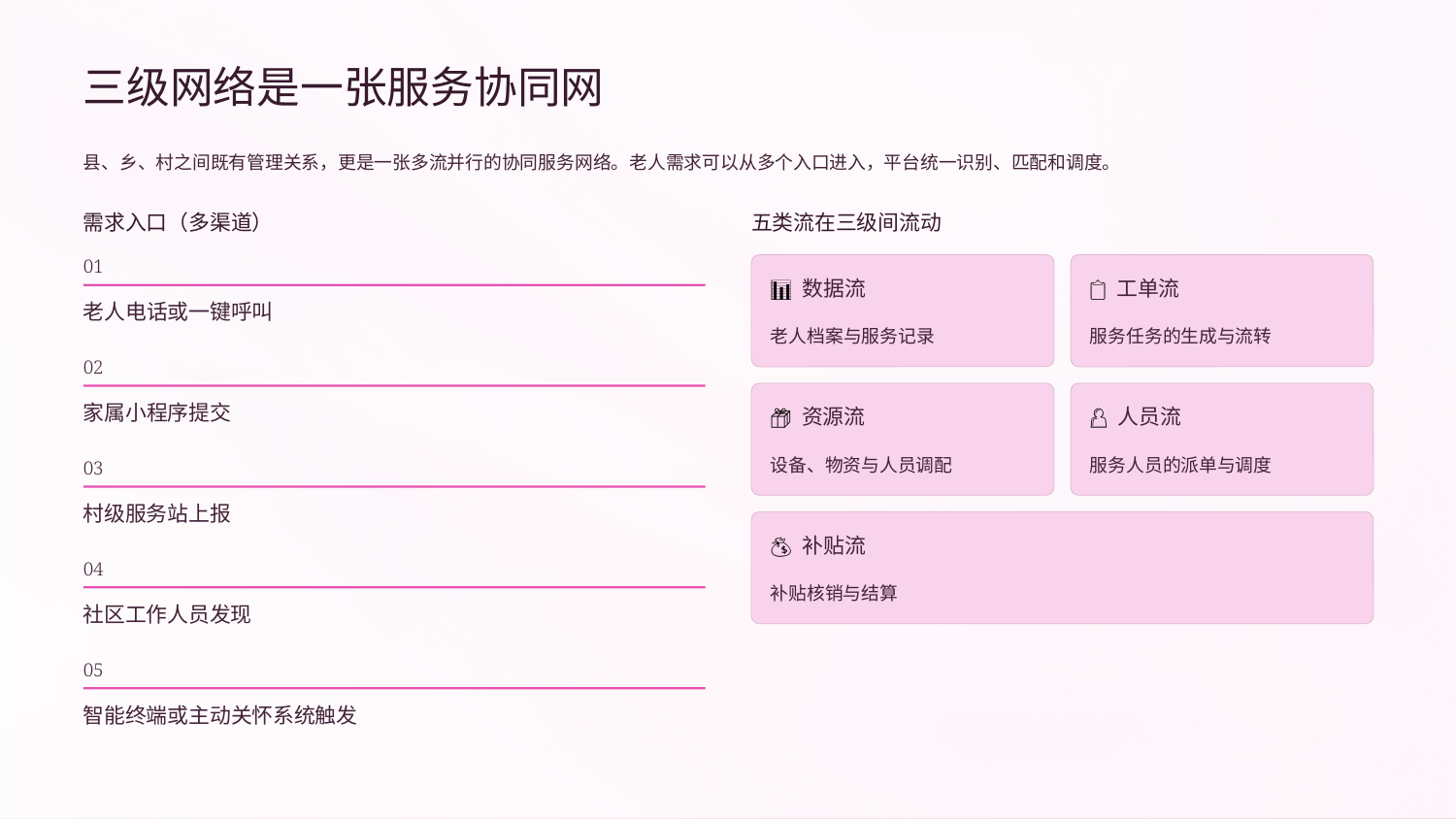

三级网络是一张服务协同网
县、乡、村之间既有管理关系，更是一张多流并行的协同服务网络。老人需求可以从多个入口进入，平台统一识别、匹配和调度。
需求入口（多渠道）
五类流在三级间流动
01

📊 数据流
📋 工单流

老人电话或一键呼叫
老人档案与服务记录
服务任务的生成与流转
02

家属小程序提交
📦 资源流
👤 人员流
设备、物资与人员调配
服务人员的派单与调度
03

村级服务站上报

💰 补贴流
04
补贴核销与结算

社区工作人员发现
05

智能终端或主动关怀系统触发